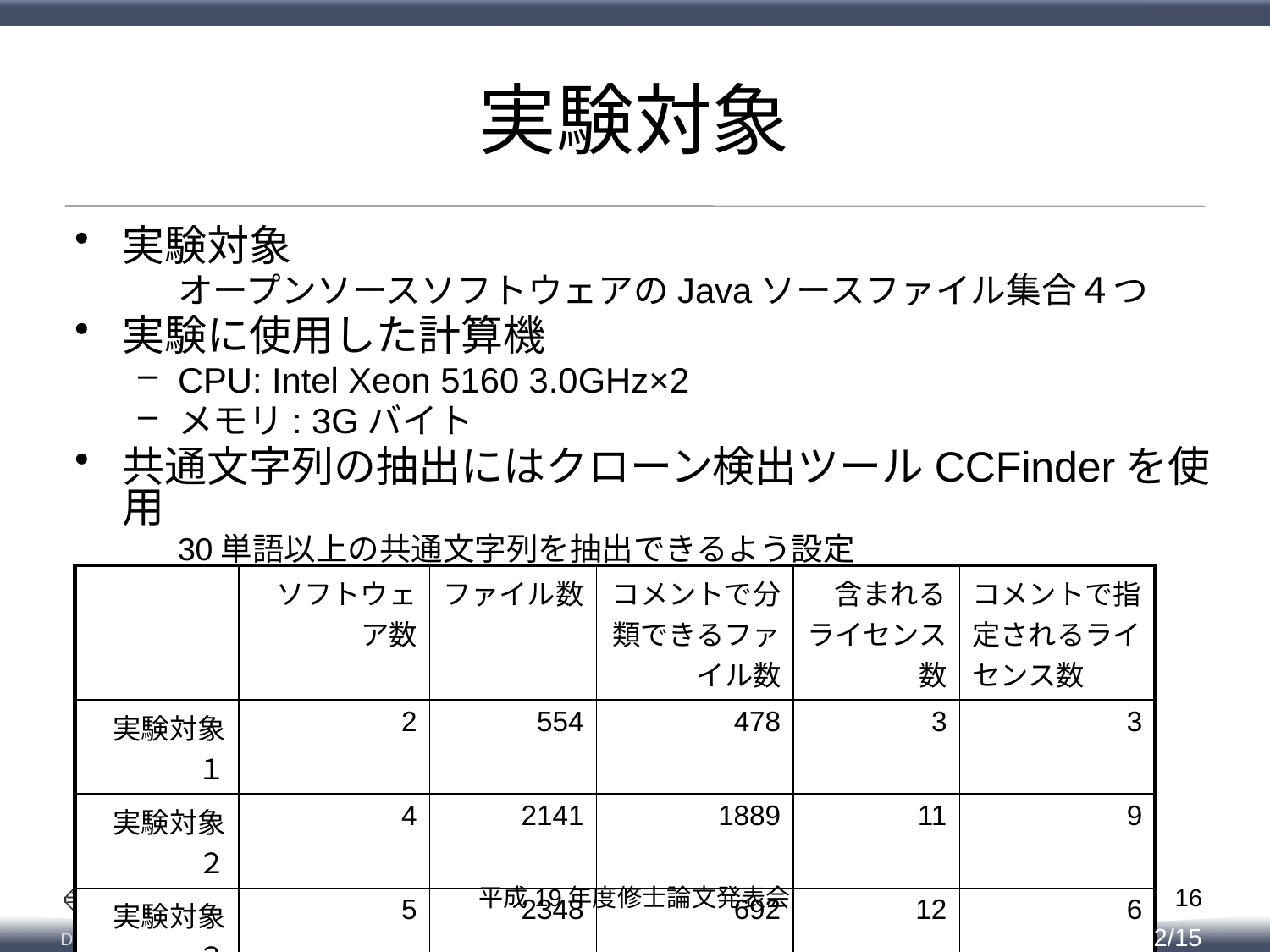

# 実験対象
実験対象
	オープンソースソフトウェアのJavaソースファイル集合４つ
実験に使用した計算機
CPU: Intel Xeon 5160 3.0GHz×2
メモリ: 3Gバイト
共通文字列の抽出にはクローン検出ツールCCFinderを使用
	30単語以上の共通文字列を抽出できるよう設定
|  | ソフトウェア数 | ファイル数 | コメントで分類できるファイル数 | 含まれるライセンス数 | コメントで指定されるライセンス数 |
| --- | --- | --- | --- | --- | --- |
| 実験対象１ | 2 | 554 | 478 | 3 | 3 |
| 実験対象２ | 4 | 2141 | 1889 | 11 | 9 |
| 実験対象３ | 5 | 2348 | 692 | 12 | 6 |
| 実験対象４ | 10 | 7819 | 4908 | 18 | 13 |
16
平成19年度修士論文発表会
2008/02/15